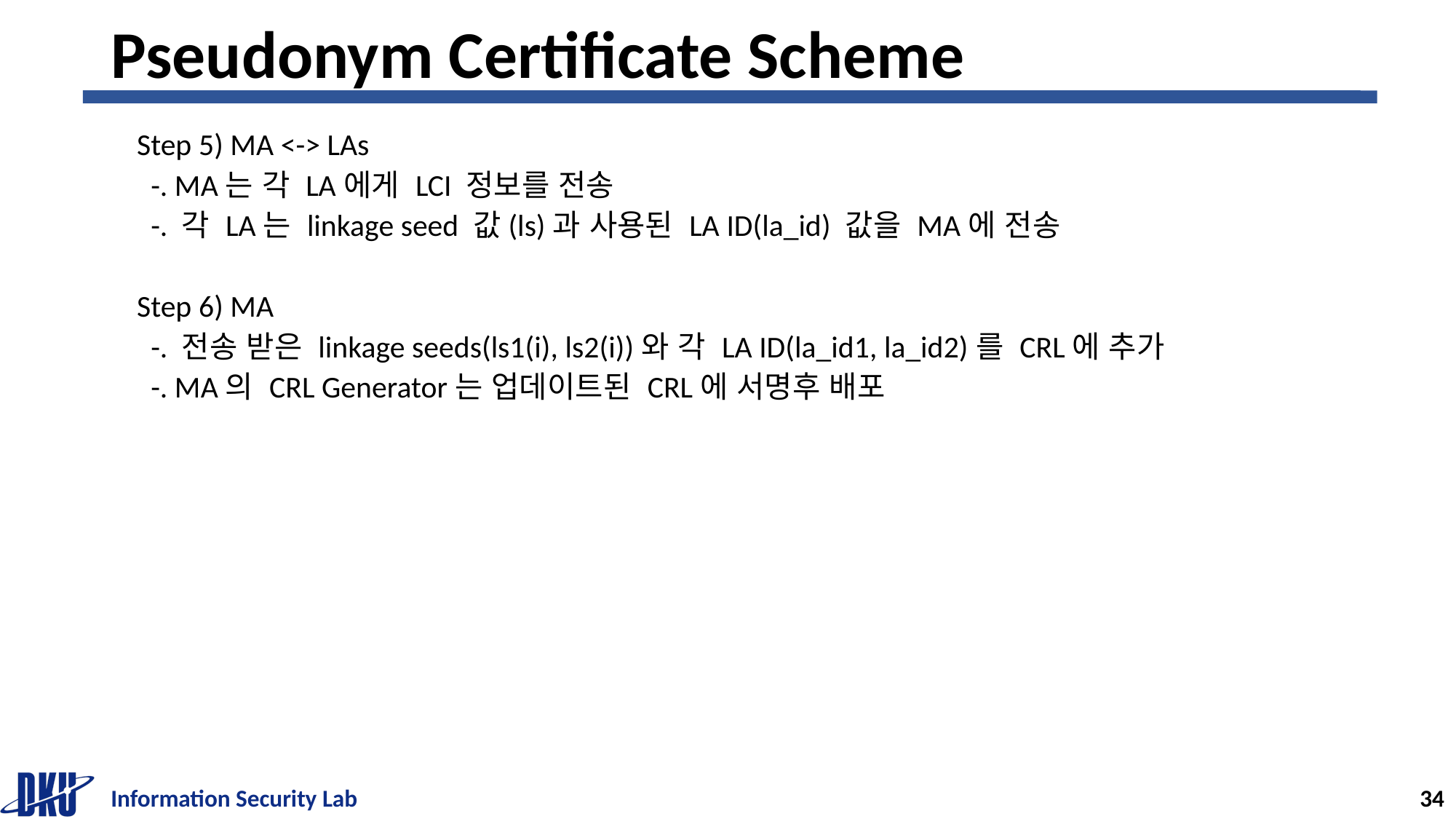

# Pseudonym Certificate Scheme
Step 5) MA <-> LAs
  -. MA는 각 LA에게 LCI 정보를 전송
  -. 각 LA는 linkage seed 값(ls)과 사용된 LA ID(la_id) 값을 MA에 전송

Step 6) MA
  -. 전송 받은 linkage seeds(ls1(i), ls2(i))와 각 LA ID(la_id1, la_id2)를 CRL에 추가
  -. MA의 CRL Generator는 업데이트된 CRL에 서명후 배포

Information Security Lab
34